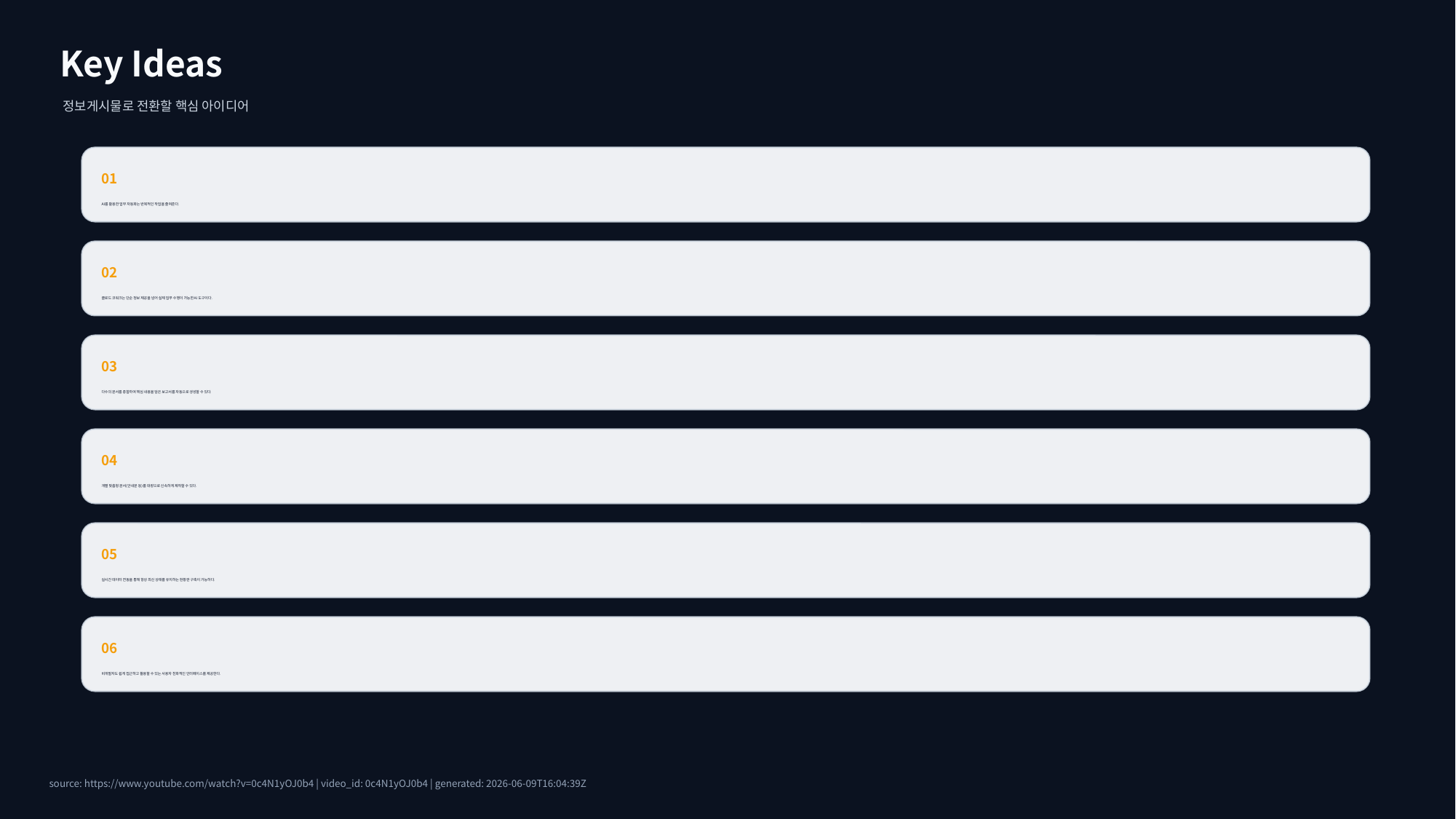

Key Ideas
정보게시물로 전환할 핵심 아이디어

01
AI를 활용한 업무 자동화는 반복적인 작업을 줄여준다.

02
클로드 코워크는 단순 정보 제공을 넘어 실제 업무 수행이 가능한 AI 도구이다.

03
다수의 문서를 종합하여 핵심 내용을 담은 보고서를 자동으로 생성할 수 있다.

04
개별 맞춤형 문서(안내문 등)를 대량으로 신속하게 제작할 수 있다.

05
실시간 데이터 연동을 통해 항상 최신 상태를 유지하는 현황판 구축이 가능하다.

06
비개발자도 쉽게 접근하고 활용할 수 있는 사용자 친화적인 인터페이스를 제공한다.
source: https://www.youtube.com/watch?v=0c4N1yOJ0b4 | video_id: 0c4N1yOJ0b4 | generated: 2026-06-09T16:04:39Z